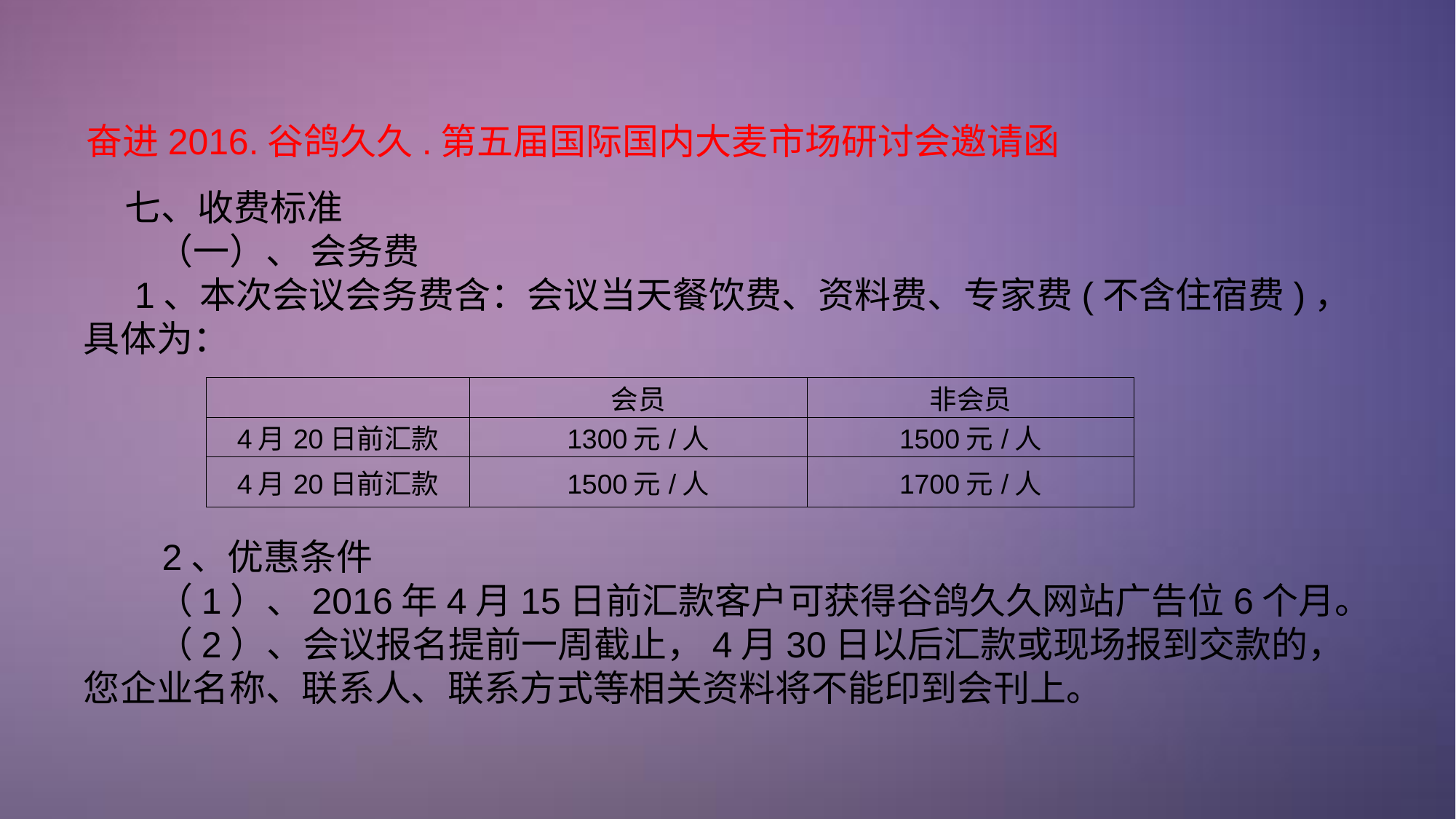

# 奋进2016.谷鸽久久.第五届国际国内大麦市场研讨会邀请函
    七、收费标准
　　（一）、 会务费
     1、本次会议会务费含：会议当天餐饮费、资料费、专家费(不含住宿费)，具体为：

   　2、优惠条件
　　（1）、2016年4月15日前汇款客户可获得谷鸽久久网站广告位6个月。
　　（2）、会议报名提前一周截止，4月30日以后汇款或现场报到交款的，您企业名称、联系人、联系方式等相关资料将不能印到会刊上。
|  | 会员 | 非会员 |
| --- | --- | --- |
| 4月20日前汇款 | 1300元/人 | 1500元/人 |
| 4月20日前汇款 | 1500元/人 | 1700元/人 |